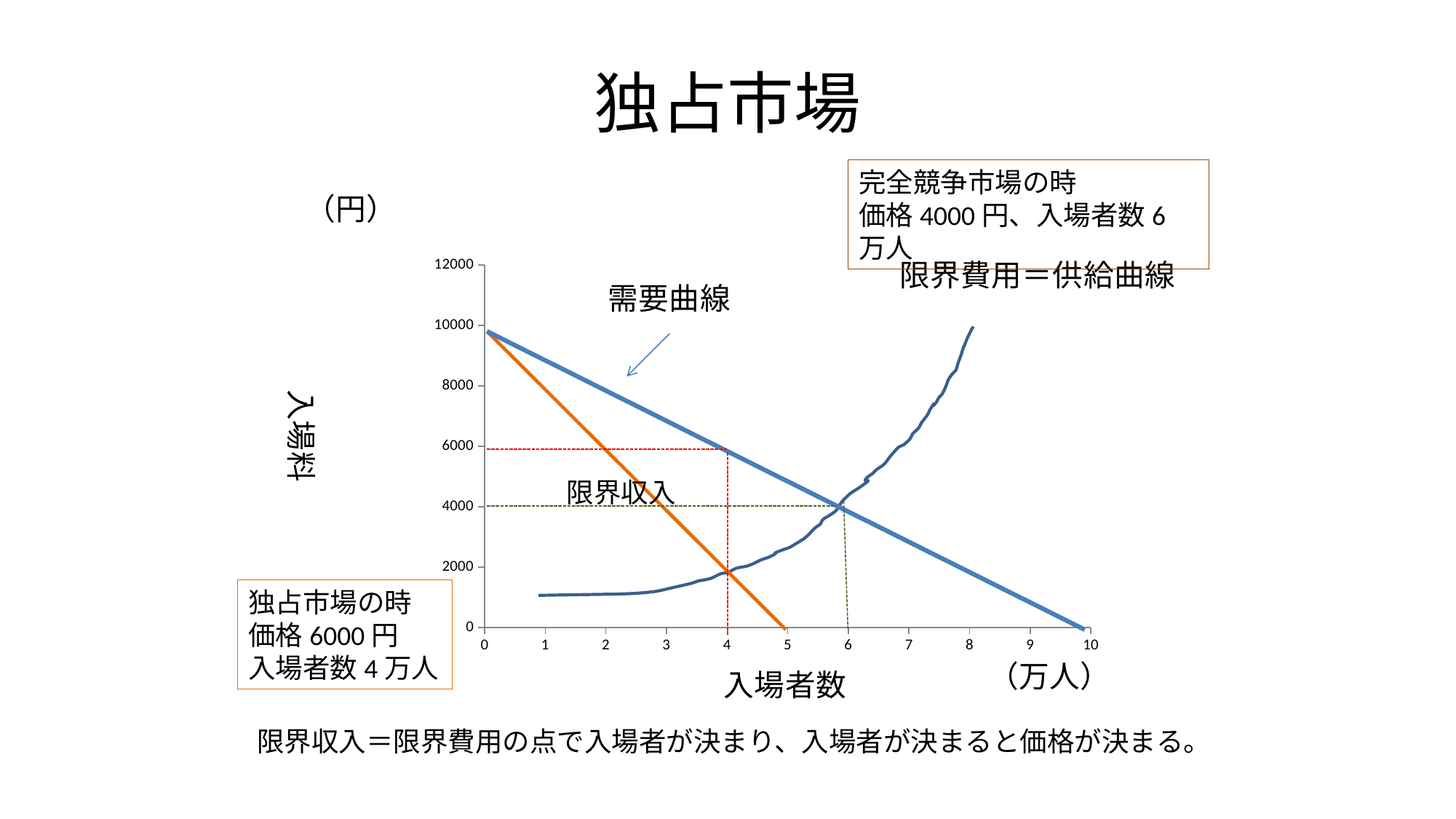

# 独占市場
完全競争市場の時
価格4000円、入場者数6万人

### Chart

| Category |  |
|---|---|
限界収入
独占市場の時
価格6000円
入場者数4万人
限界収入＝限界費用の点で入場者が決まり、入場者が決まると価格が決まる。